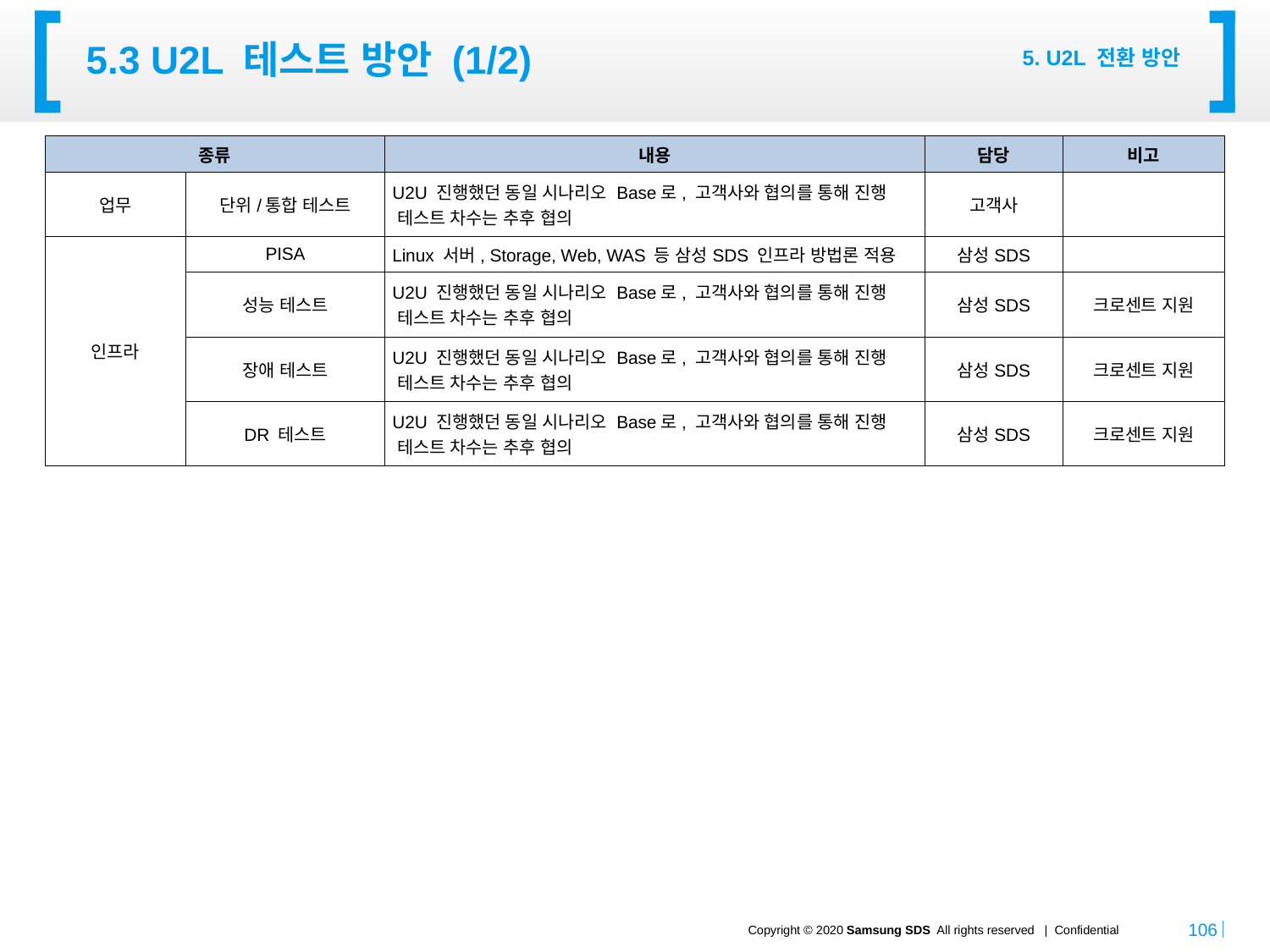

# 5.3 U2L 테스트 방안 (1/2)
5. U2L 전환 방안
| 종류 |  | 내용 | 담당 | 비고 |
| --- | --- | --- | --- | --- |
| 업무 | 단위/통합 테스트 | U2U 진행했던 동일 시나리오 Base로, 고객사와 협의를 통해 진행 테스트 차수는 추후 협의 | 고객사 |  |
| 인프라 | PISA | Linux 서버, Storage, Web, WAS 등 삼성SDS 인프라 방법론 적용 | 삼성SDS |  |
|  | 성능 테스트 | U2U 진행했던 동일 시나리오 Base로, 고객사와 협의를 통해 진행 테스트 차수는 추후 협의 | 삼성SDS | 크로센트 지원 |
|  | 장애 테스트 | U2U 진행했던 동일 시나리오 Base로, 고객사와 협의를 통해 진행 테스트 차수는 추후 협의 | 삼성SDS | 크로센트 지원 |
|  | DR 테스트 | U2U 진행했던 동일 시나리오 Base로, 고객사와 협의를 통해 진행 테스트 차수는 추후 협의 | 삼성SDS | 크로센트 지원 |